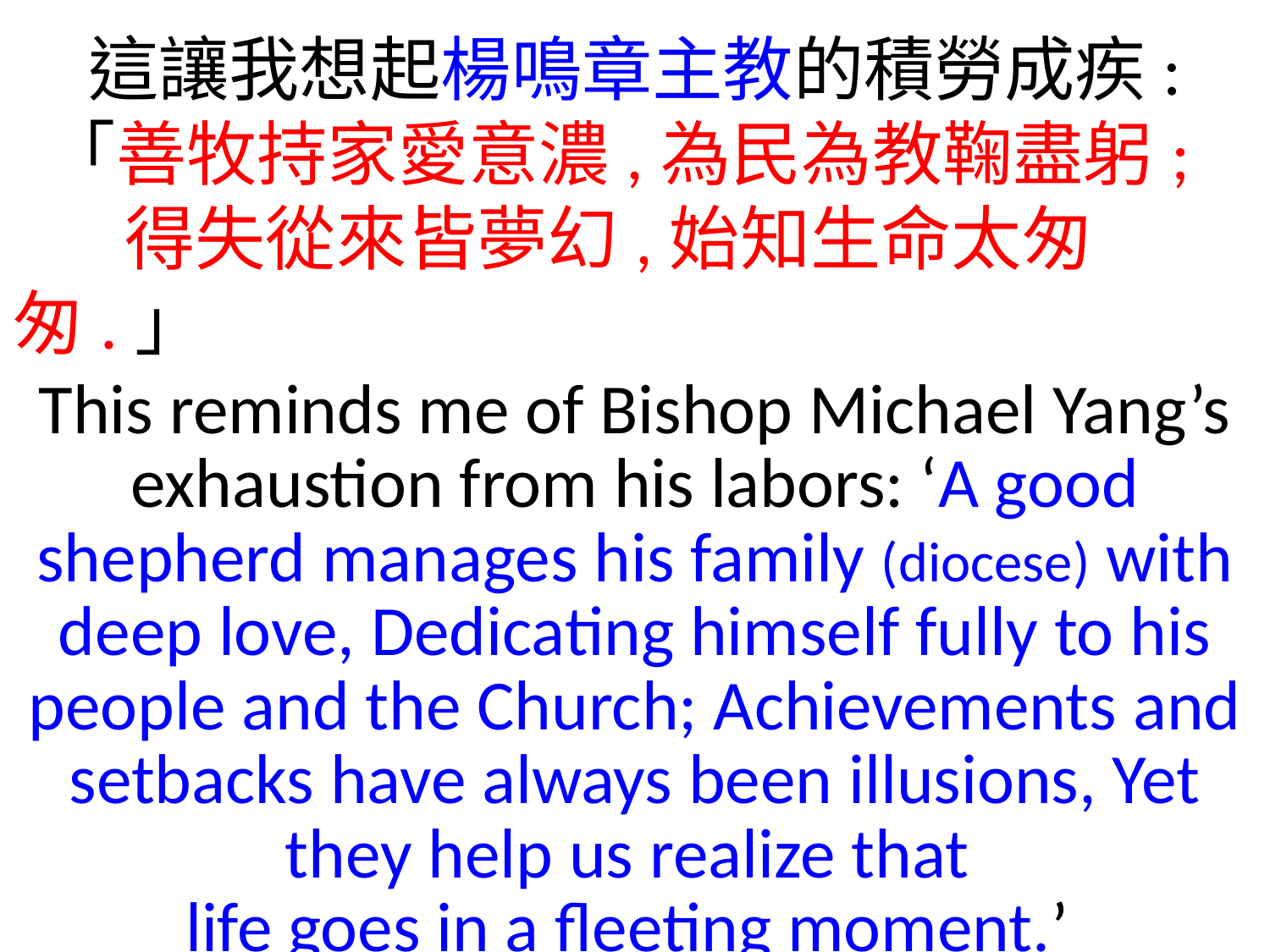

這讓我想起楊鳴章主教的積勞成疾:
 「善牧持家愛意濃,為民為教鞠盡躬;
      得失從來皆夢幻,始知生命太匆匆.」
This reminds me of Bishop Michael Yang’s exhaustion from his labors: ‘A good shepherd manages his family (diocese) with deep love, Dedicating himself fully to his people and the Church; Achievements and setbacks have always been illusions, Yet they help us realize that
life goes in a fleeting moment.’